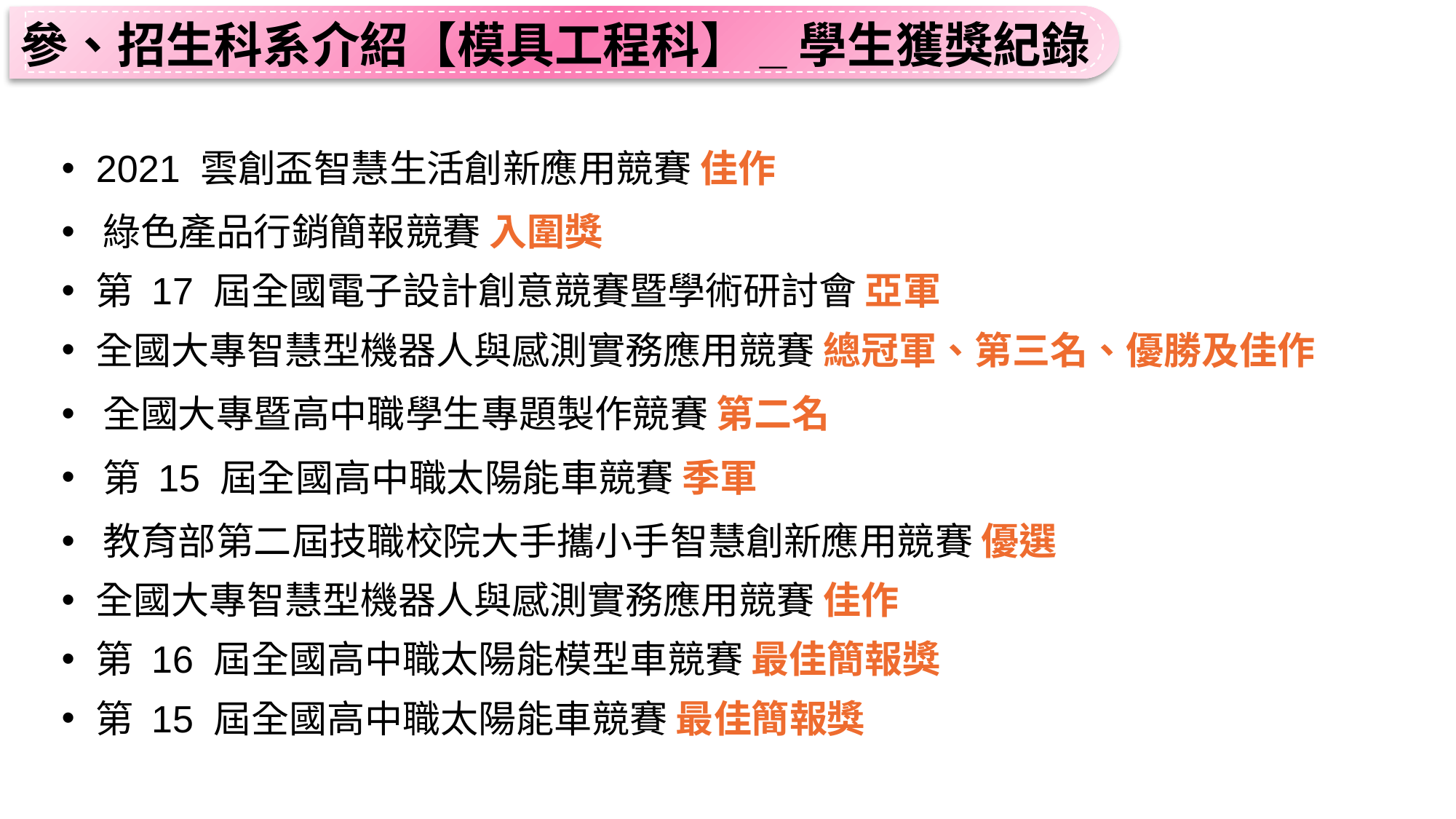

參、招生科系介紹【模具工程科】_學生獲獎紀錄

2021 雲創盃智慧生活創新應用競賽 佳作
綠色產品行銷簡報競賽 入圍獎
第 17 屆全國電子設計創意競賽暨學術研討會 亞軍
全國大專智慧型機器人與感測實務應用競賽 總冠軍、第三名、優勝及佳作
全國大專暨高中職學生專題製作競賽 第二名
第 15 屆全國高中職太陽能車競賽 季軍
教育部第二屆技職校院大手攜小手智慧創新應用競賽 優選
全國大專智慧型機器人與感測實務應用競賽 佳作
第 16 屆全國高中職太陽能模型車競賽 最佳簡報獎
第 15 屆全國高中職太陽能車競賽 最佳簡報獎